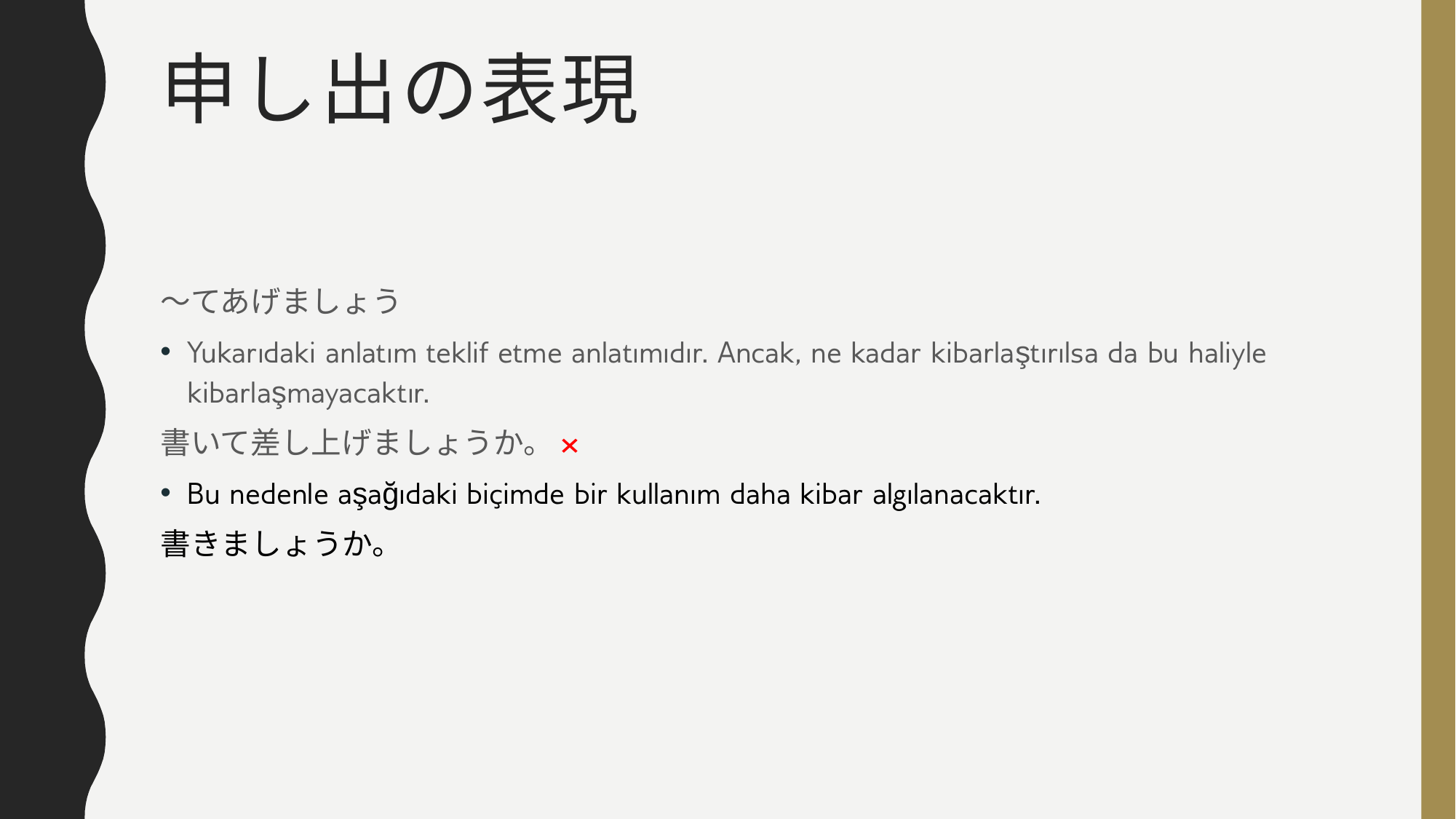

# 申し出の表現
～てあげましょう
Yukarıdaki anlatım teklif etme anlatımıdır. Ancak, ne kadar kibarlaştırılsa da bu haliyle kibarlaşmayacaktır.
書いて差し上げましょうか。×
Bu nedenle aşağıdaki biçimde bir kullanım daha kibar algılanacaktır.
書きましょうか。